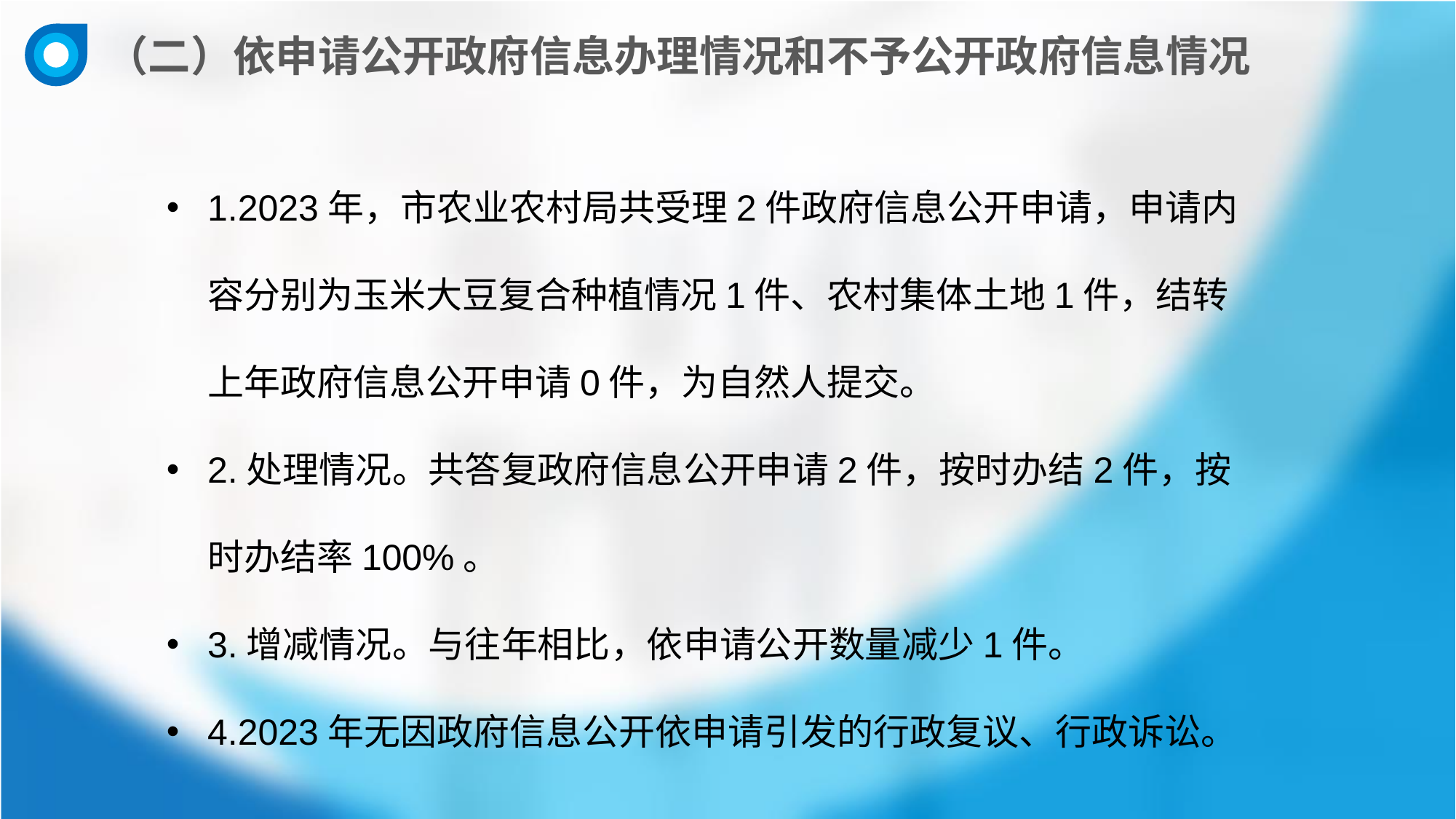

（二）依申请公开政府信息办理情况和不予公开政府信息情况
1.2023年，市农业农村局共受理2件政府信息公开申请，申请内容分别为玉米大豆复合种植情况1件、农村集体土地1件，结转上年政府信息公开申请0件，为自然人提交。
2.处理情况。共答复政府信息公开申请2件，按时办结2件，按时办结率100%。
3.增减情况。与往年相比，依申请公开数量减少1件。
4.2023年无因政府信息公开依申请引发的行政复议、行政诉讼。